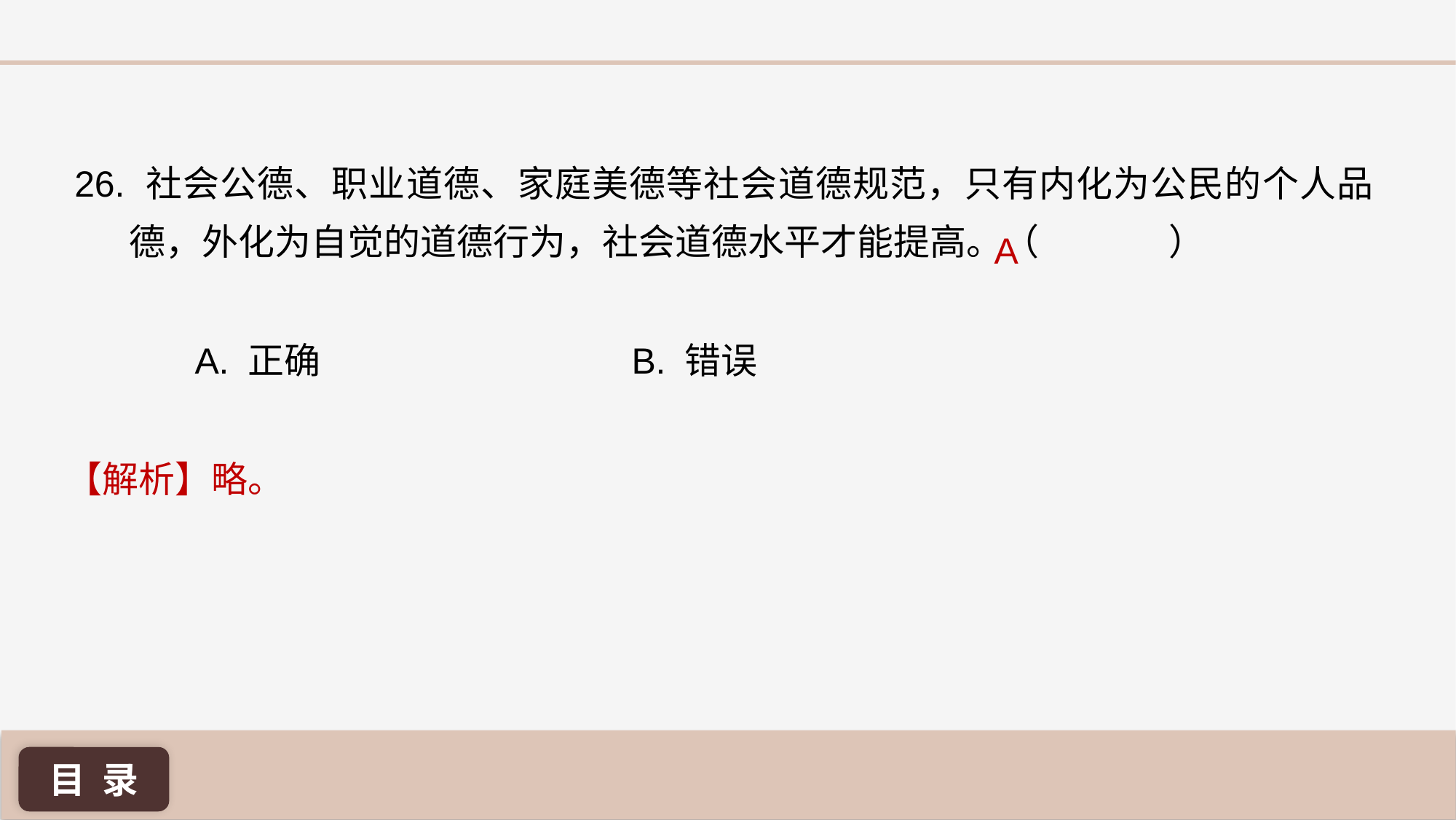

26. 社会公德、职业道德、家庭美德等社会道德规范，只有内化为公民的个人品德，外化为自觉的道德行为，社会道德水平才能提高。（ 	       ）
A
A. 正确 			B. 错误
【解析】略。